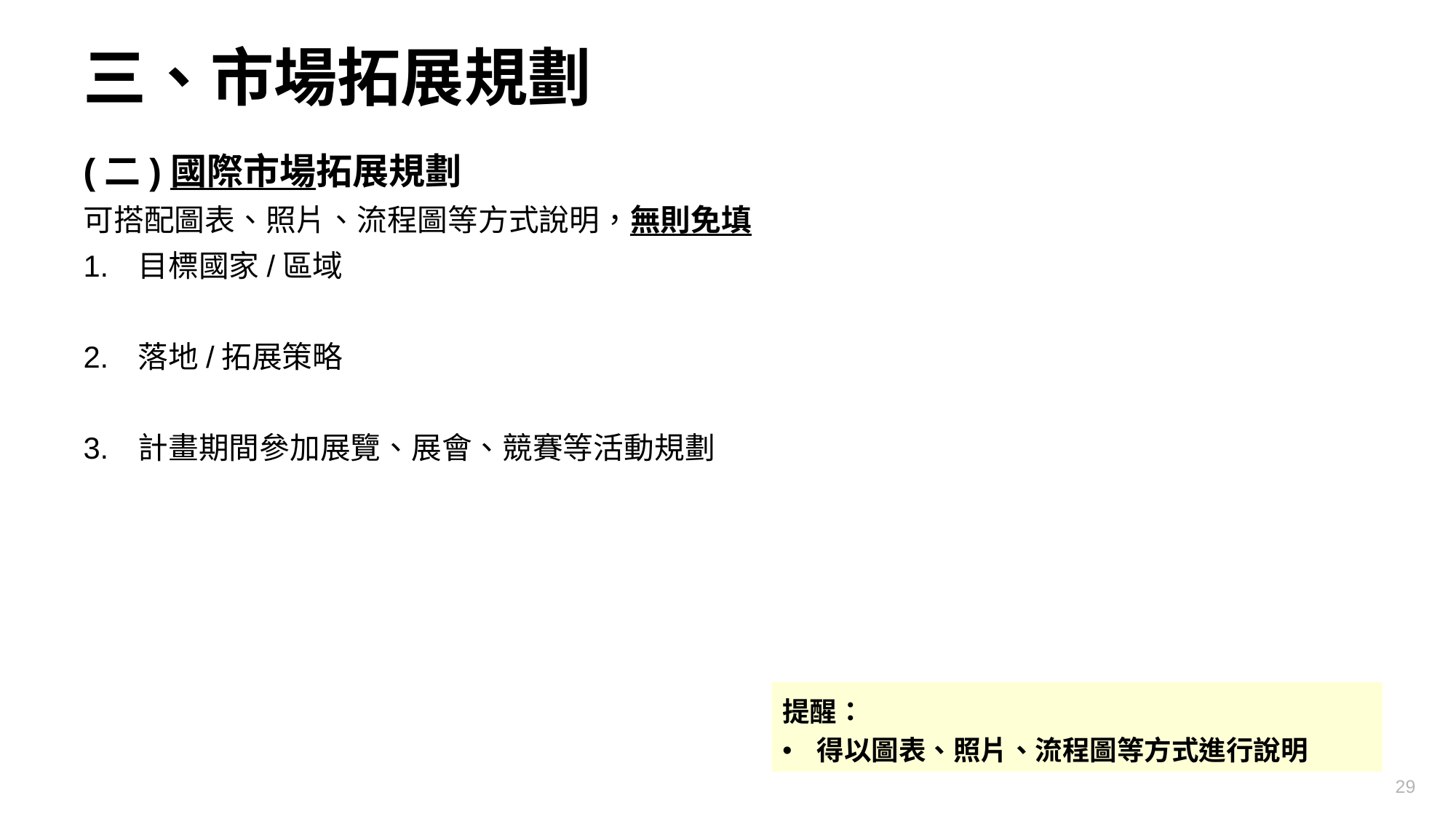

# 三、市場拓展規劃
(二)國際市場拓展規劃
可搭配圖表、照片、流程圖等方式說明，無則免填
目標國家/區域

落地/拓展策略

計畫期間參加展覽、展會、競賽等活動規劃
提醒：
得以圖表、照片、流程圖等方式進行說明
29